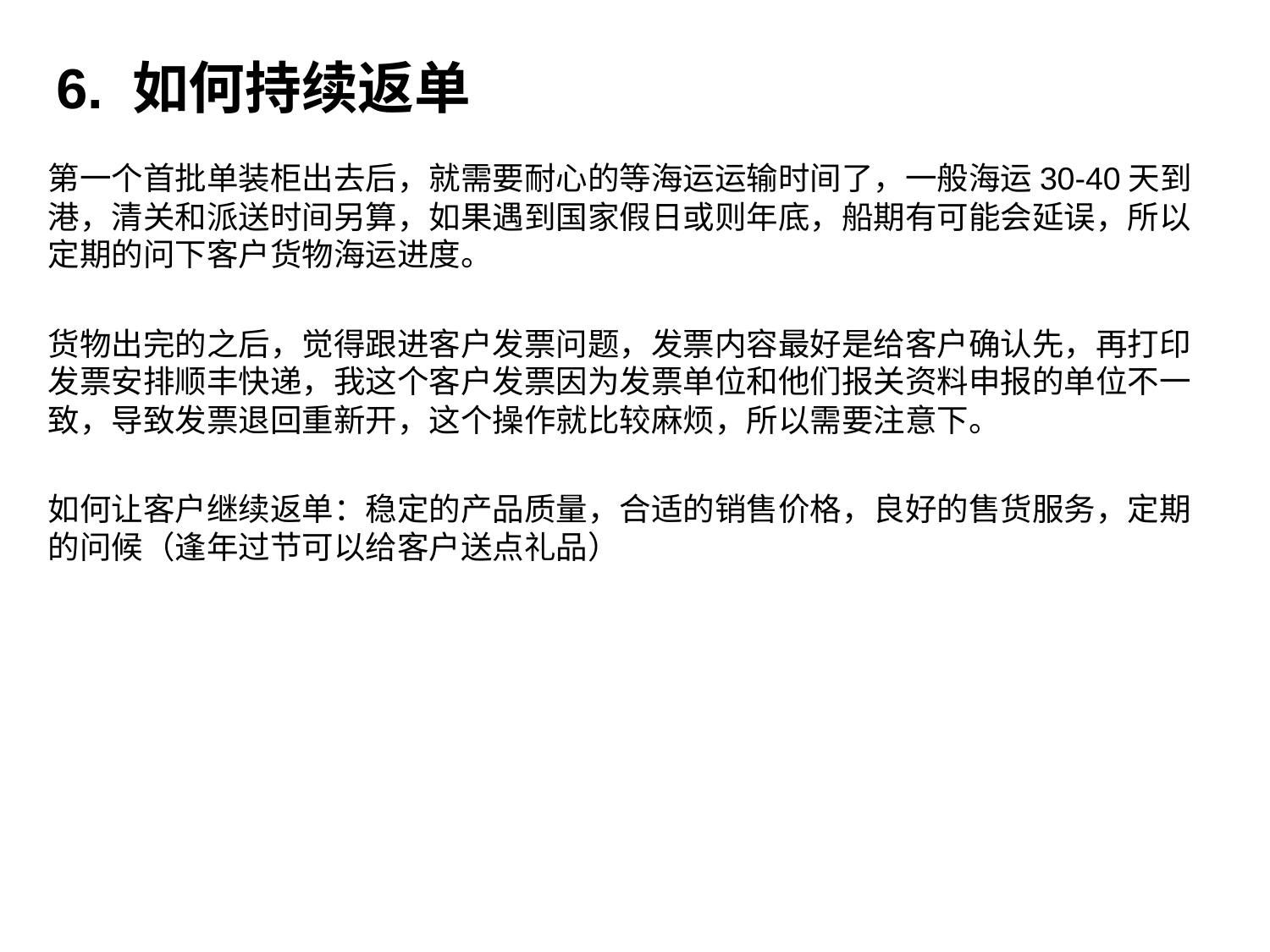

# 6. 如何持续返单
第一个首批单装柜出去后，就需要耐心的等海运运输时间了，一般海运30-40天到港，清关和派送时间另算，如果遇到国家假日或则年底，船期有可能会延误，所以定期的问下客户货物海运进度。

货物出完的之后，觉得跟进客户发票问题，发票内容最好是给客户确认先，再打印发票安排顺丰快递，我这个客户发票因为发票单位和他们报关资料申报的单位不一致，导致发票退回重新开，这个操作就比较麻烦，所以需要注意下。

如何让客户继续返单：稳定的产品质量，合适的销售价格，良好的售货服务，定期的问候（逢年过节可以给客户送点礼品）